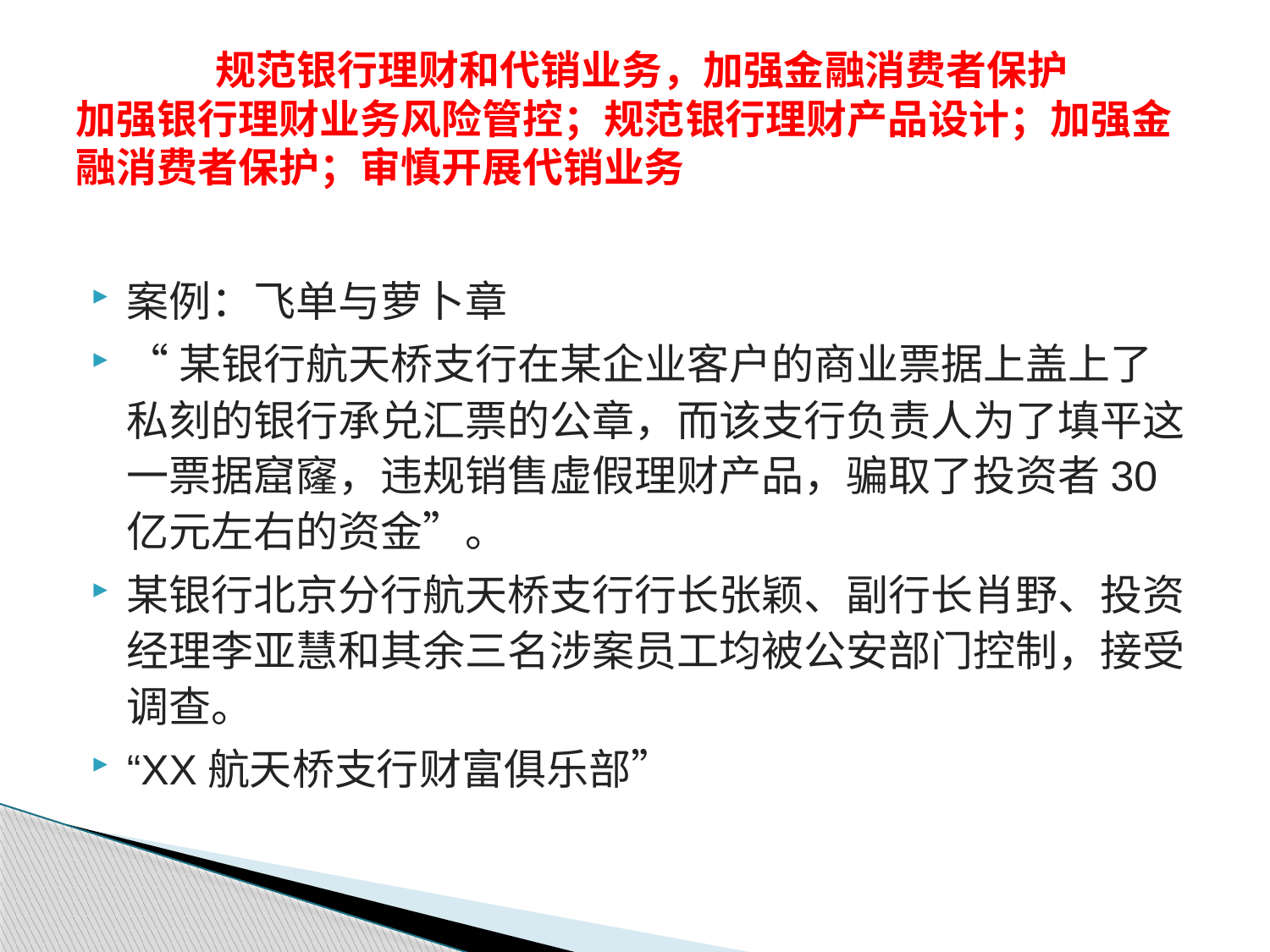

# 规范银行理财和代销业务，加强金融消费者保护 加强银行理财业务风险管控；规范银行理财产品设计；加强金融消费者保护；审慎开展代销业务

案例：飞单与萝卜章
“某银行航天桥支行在某企业客户的商业票据上盖上了私刻的银行承兑汇票的公章，而该支行负责人为了填平这一票据窟窿，违规销售虚假理财产品，骗取了投资者30亿元左右的资金”。
某银行北京分行航天桥支行行长张颖、副行长肖野、投资经理李亚慧和其余三名涉案员工均被公安部门控制，接受调查。
“XX航天桥支行财富俱乐部”